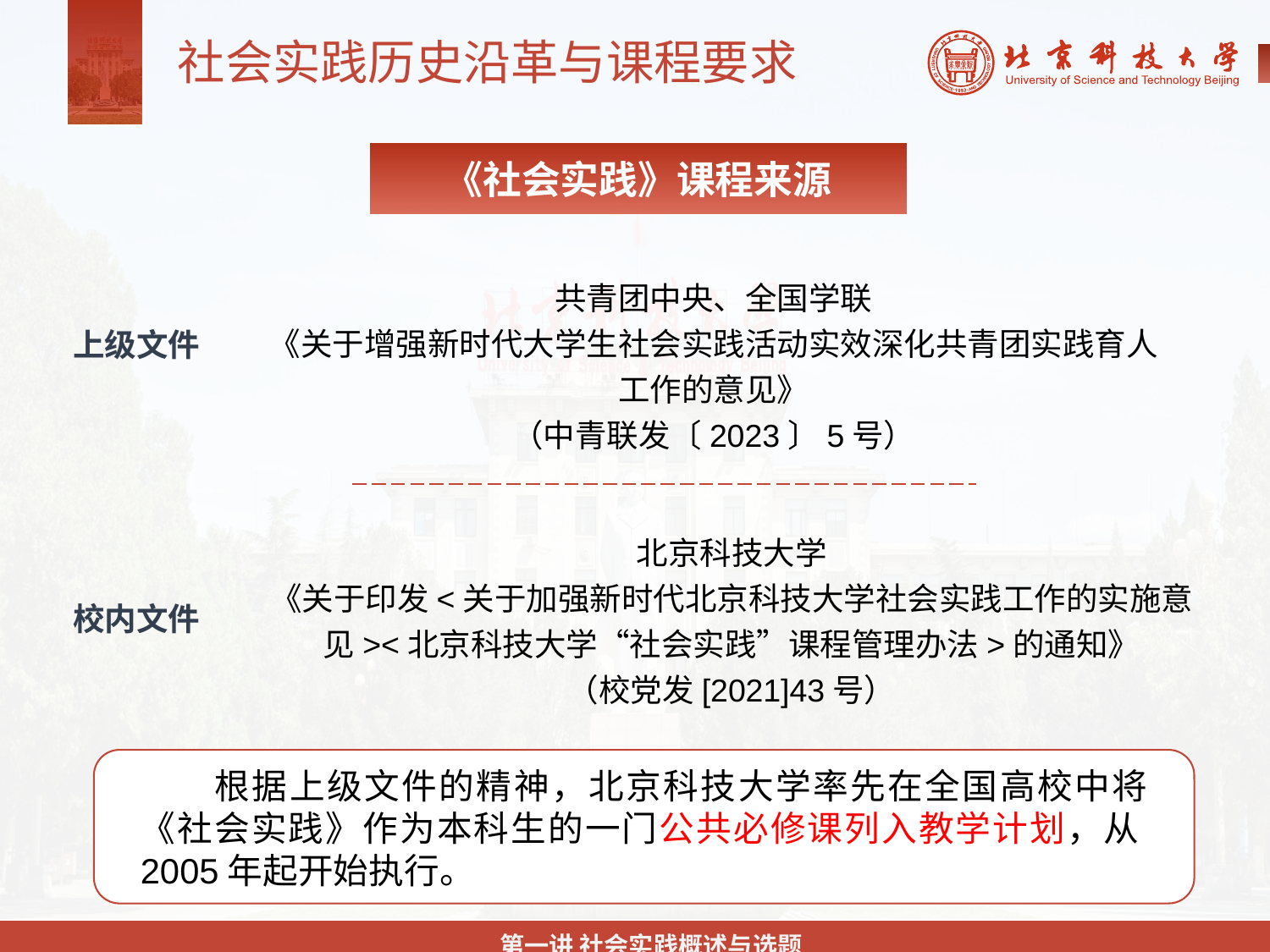

社会实践历史沿革与课程要求
《社会实践》课程来源
共青团中央、全国学联
《关于增强新时代大学生社会实践活动实效深化共青团实践育人工作的意见》
（中青联发〔2023〕5号）

上级文件
北京科技大学
《关于印发<关于加强新时代北京科技大学社会实践工作的实施意见><北京科技大学“社会实践”课程管理办法>的通知》
（校党发[2021]43号）
校内文件

根据上级文件的精神，北京科技大学率先在全国高校中将《社会实践》作为本科生的一门公共必修课列入教学计划，从2005年起开始执行。
第一章 社会实践概述